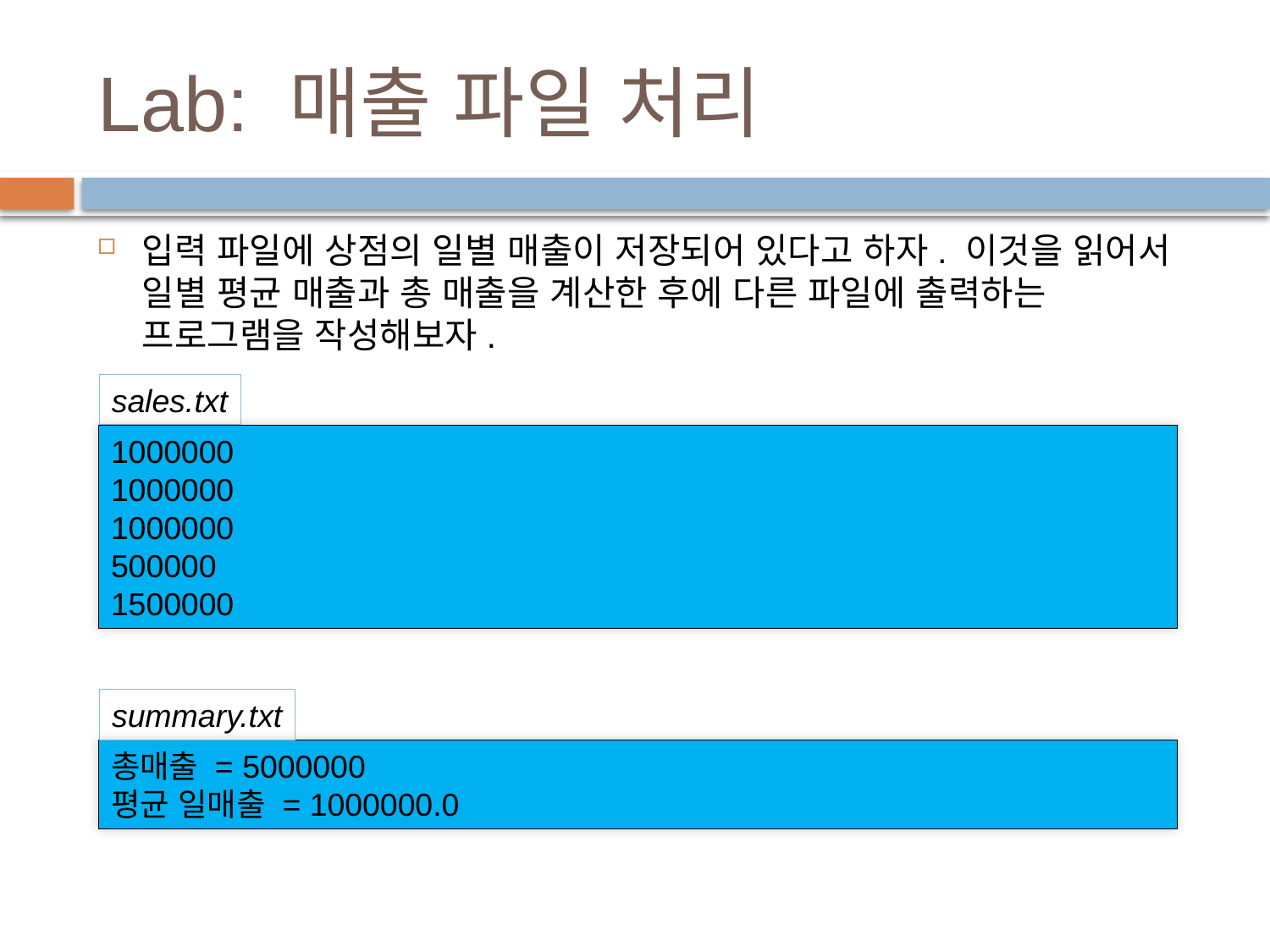

# Lab: 매출 파일 처리
입력 파일에 상점의 일별 매출이 저장되어 있다고 하자. 이것을 읽어서 일별 평균 매출과 총 매출을 계산한 후에 다른 파일에 출력하는 프로그램을 작성해보자.

sales.txt
1000000
1000000
1000000
500000
1500000
summary.txt
총매출 = 5000000
평균 일매출 = 1000000.0